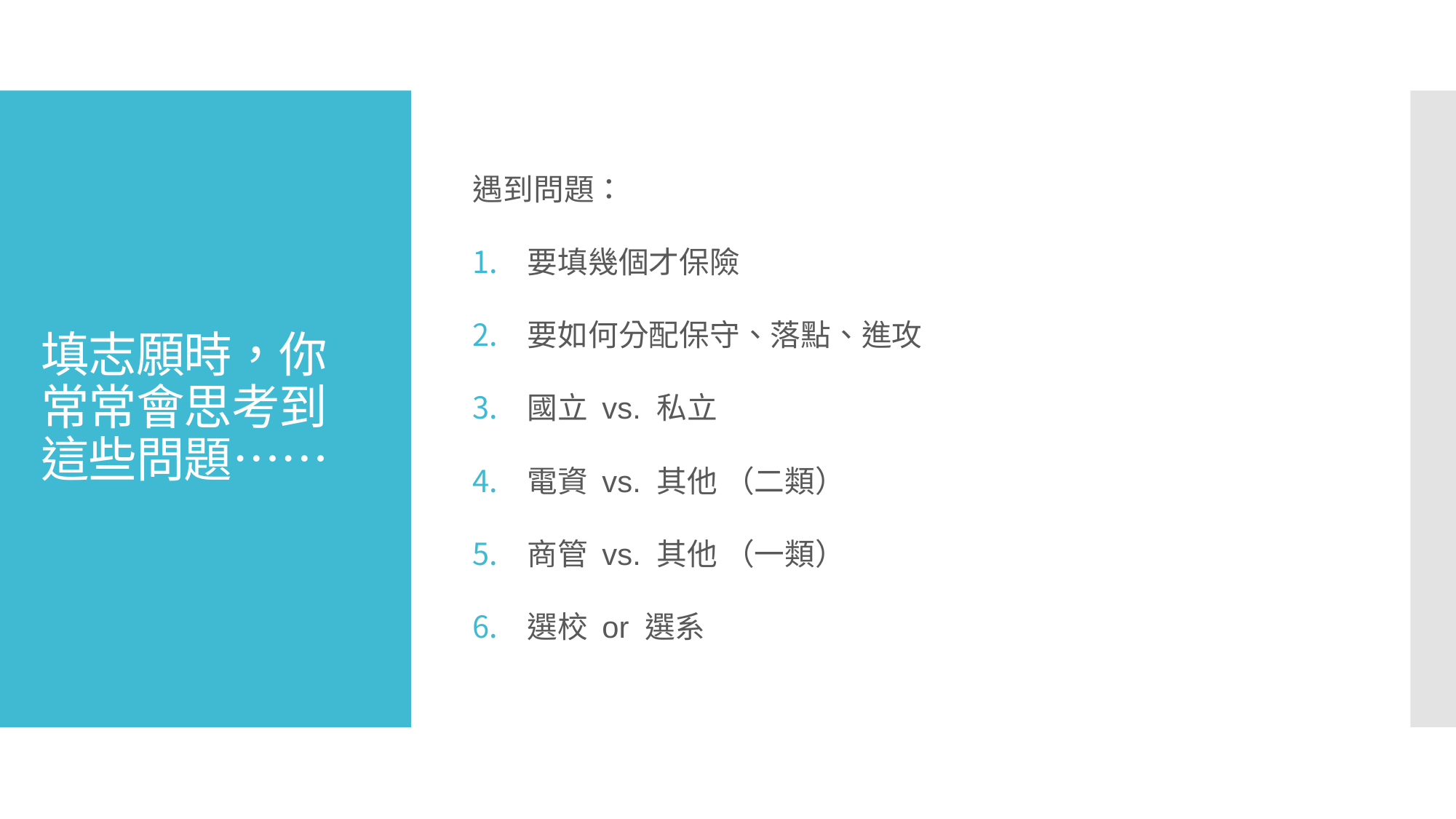

遇到問題：
要填幾個才保險
要如何分配保守、落點、進攻
國立 vs. 私立
電資 vs. 其他 （二類）
商管 vs. 其他 （一類）
選校 or 選系
# 填志願時，你常常會思考到這些問題……